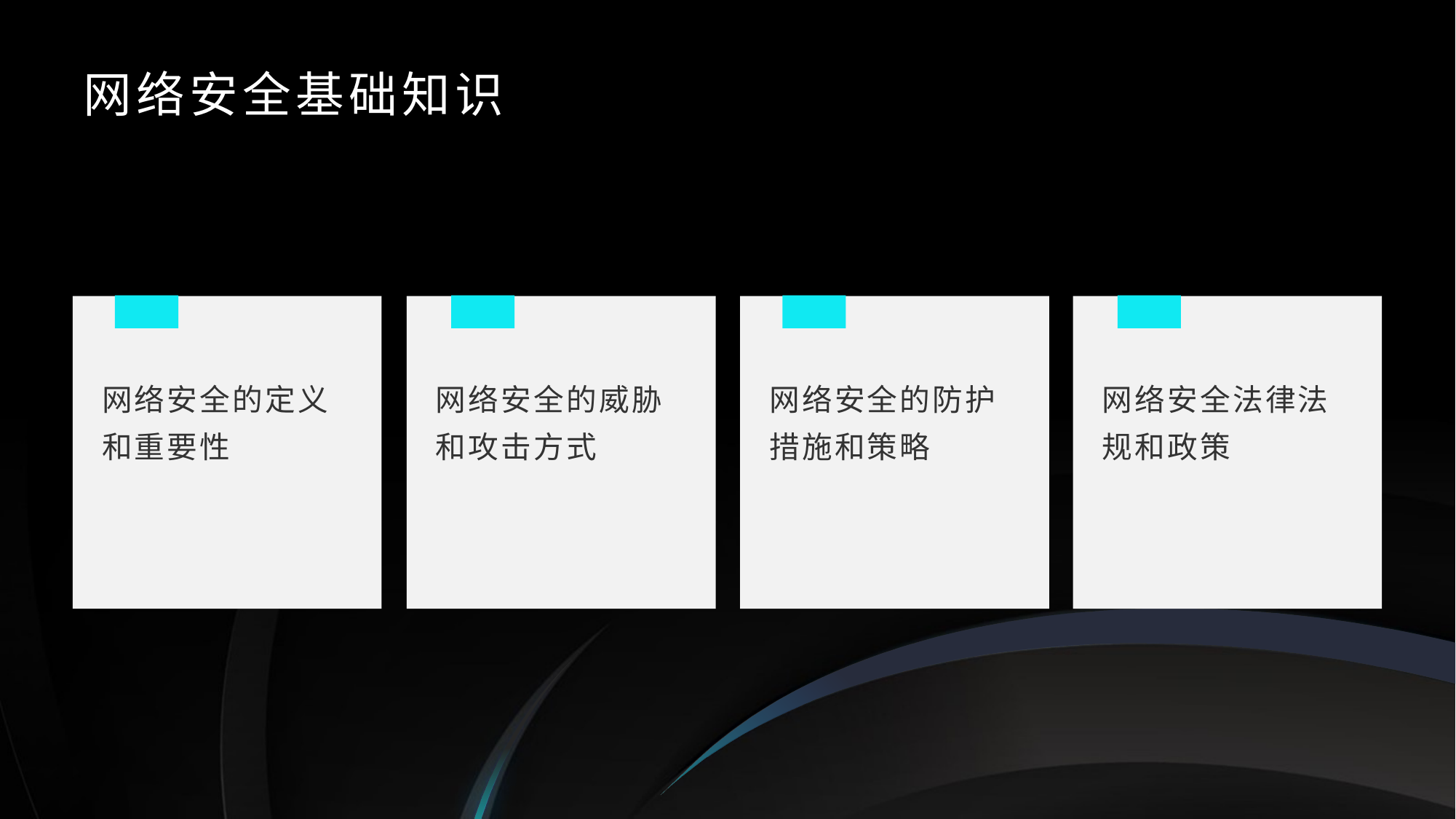

网络安全基础知识

网络安全的定义和重要性
网络安全的威胁和攻击方式
网络安全的防护措施和策略
网络安全法律法规和政策